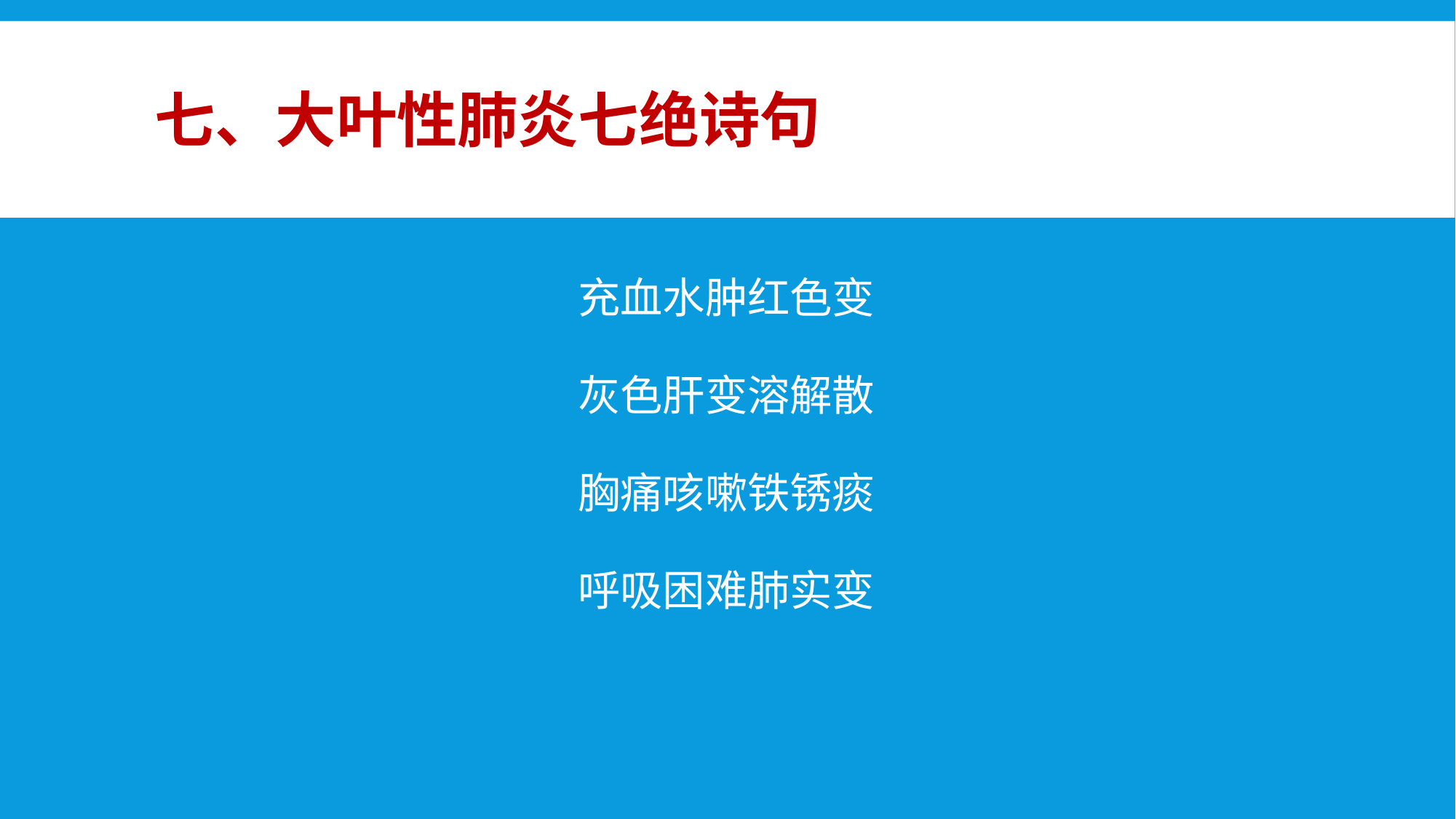

# 七、大叶性肺炎七绝诗句
充血水肿红色变
灰色肝变溶解散
胸痛咳嗽铁锈痰
呼吸困难肺实变